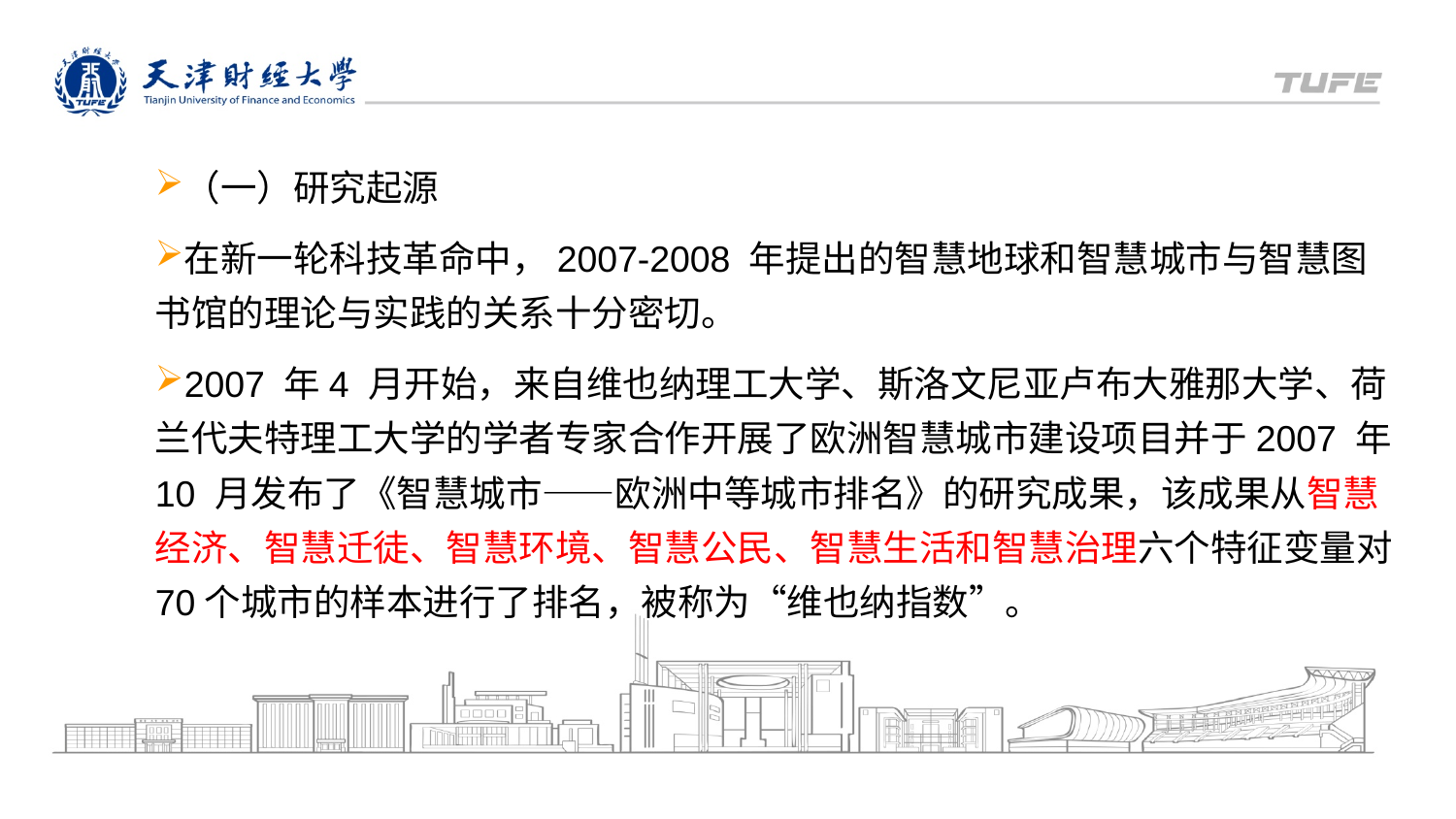

（一）研究起源
在新一轮科技革命中，2007-2008 年提出的智慧地球和智慧城市与智慧图书馆的理论与实践的关系十分密切。
2007 年4 月开始，来自维也纳理工大学、斯洛文尼亚卢布大雅那大学、荷兰代夫特理工大学的学者专家合作开展了欧洲智慧城市建设项目并于2007 年10 月发布了《智慧城市——欧洲中等城市排名》的研究成果，该成果从智慧经济、智慧迁徒、智慧环境、智慧公民、智慧生活和智慧治理六个特征变量对70个城市的样本进行了排名，被称为“维也纳指数”。
天津财经大学XX
XXXX年X月X日